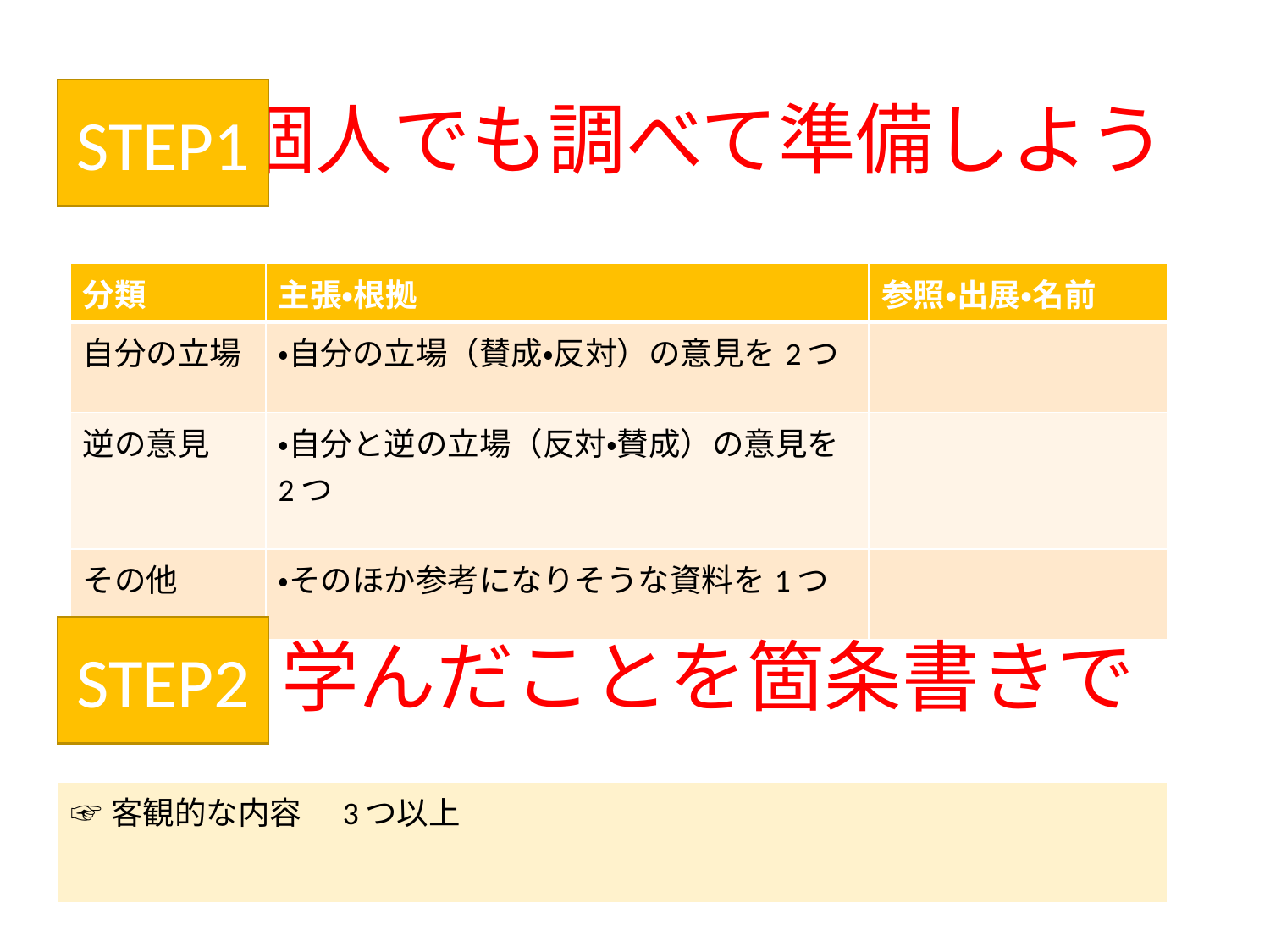

# 個人でも調べて準備しよう
STEP1
| 分類 | 主張・根拠 | 参照・出展・名前 |
| --- | --- | --- |
| 自分の立場 | ・自分の立場（賛成・反対）の意見を2つ |  |
| 逆の意見 | ・自分と逆の立場（反対・賛成）の意見を2つ |  |
| その他 | ・そのほか参考になりそうな資料を1つ |  |
学んだことを箇条書きで
STEP2
| ☞客観的な内容　3つ以上 |
| --- |